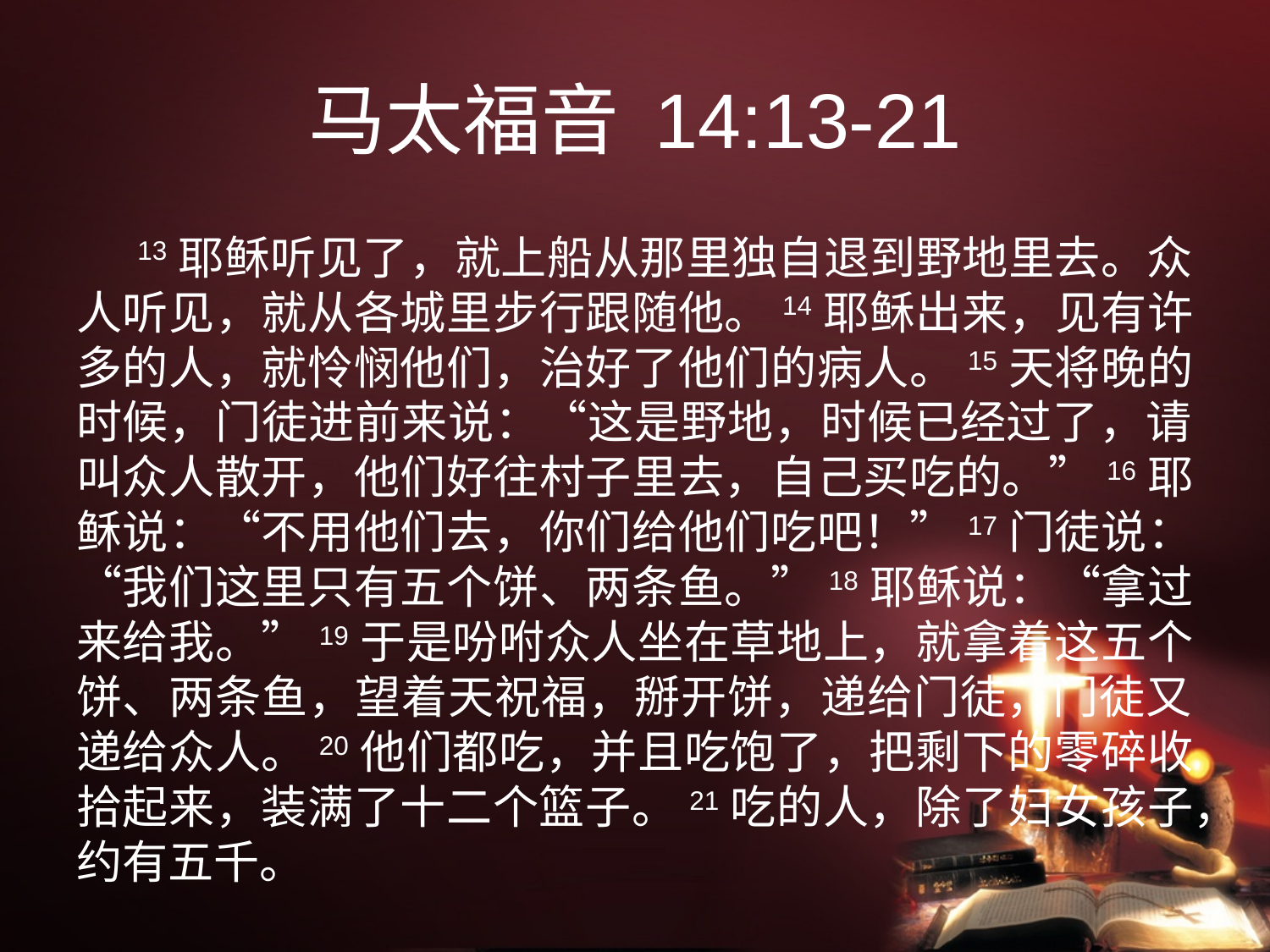

# 马太福音 14:13-21
        13耶稣听见了，就上船从那里独自退到野地里去。众人听见，就从各城里步行跟随他。14耶稣出来，见有许多的人，就怜悯他们，治好了他们的病人。15天将晚的时候，门徒进前来说：“这是野地，时候已经过了，请叫众人散开，他们好往村子里去，自己买吃的。”16耶稣说：“不用他们去，你们给他们吃吧！”17门徒说：“我们这里只有五个饼、两条鱼。”18耶稣说：“拿过来给我。”19于是吩咐众人坐在草地上，就拿着这五个饼、两条鱼，望着天祝福，掰开饼，递给门徒，门徒又递给众人。20他们都吃，并且吃饱了，把剩下的零碎收拾起来，装满了十二个篮子。21吃的人，除了妇女孩子，约有五千。